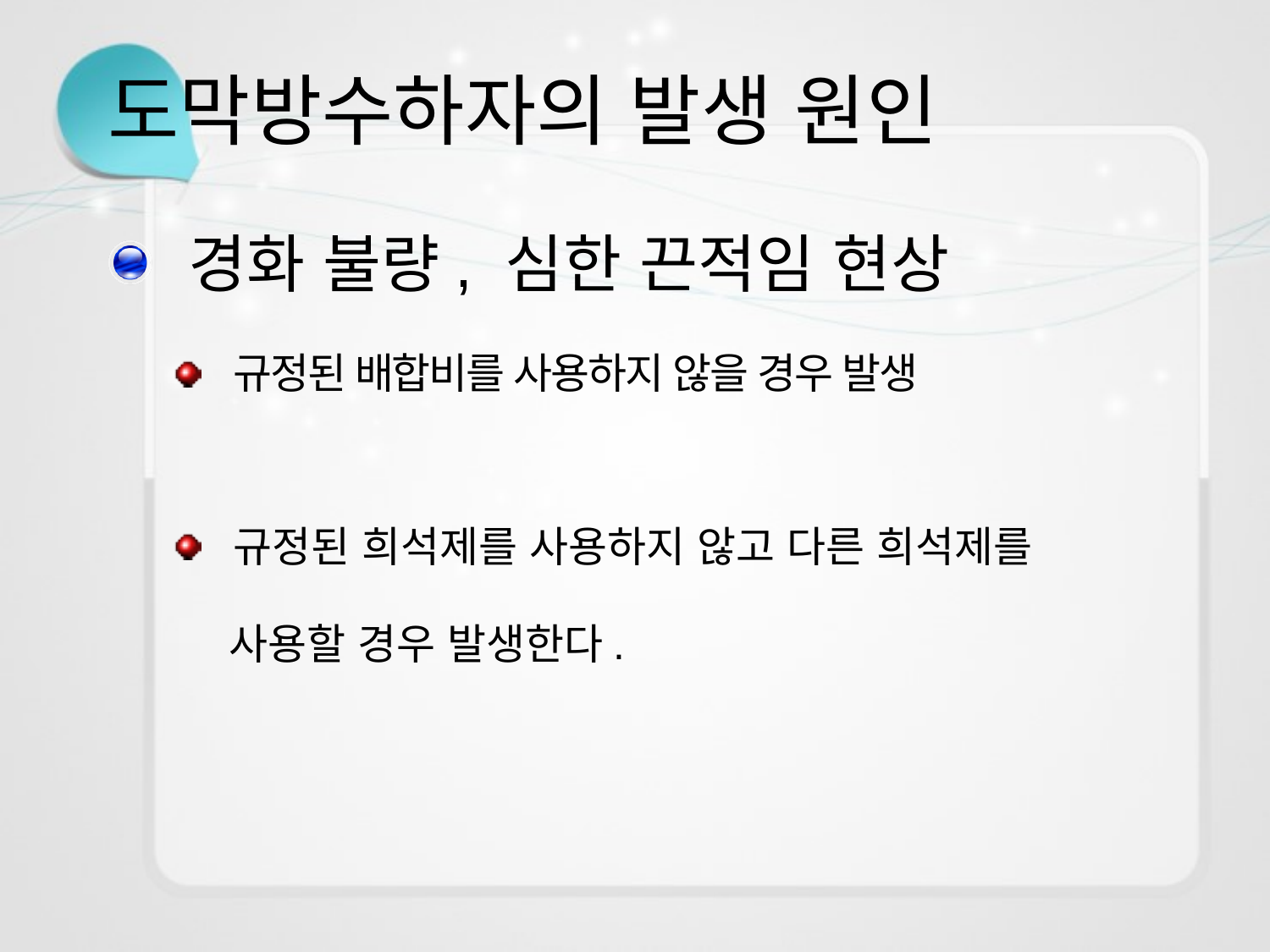

# 도막방수하자의 발생 원인
 경화 불량, 심한 끈적임 현상
 규정된 배합비를 사용하지 않을 경우 발생

 규정된 희석제를 사용하지 않고 다른 희석제를
    사용할 경우 발생한다.